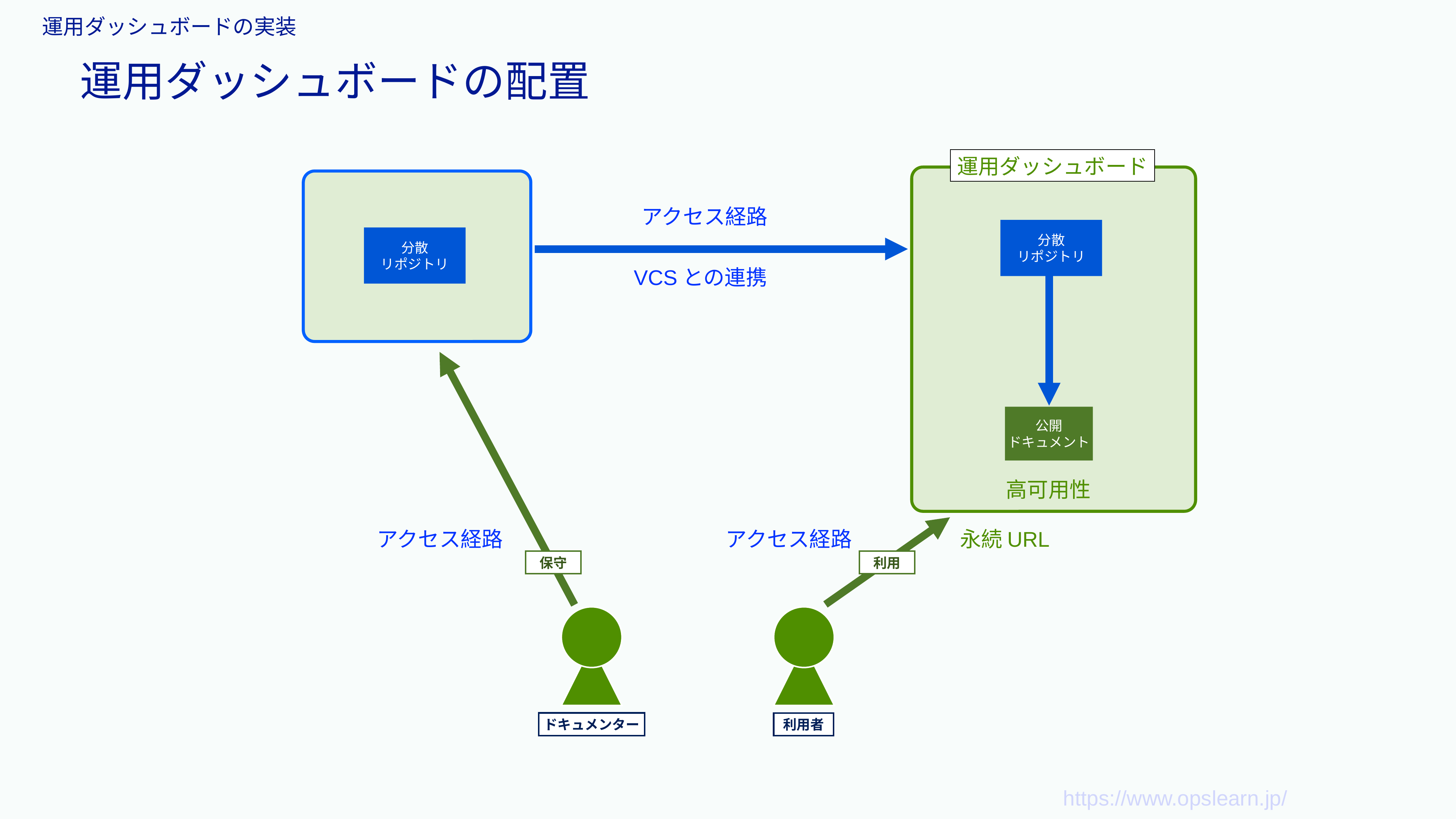

運用ダッシュボードの実装
# 運用ダッシュボードの配置
運用ダッシュボード

アクセス経路
分散
リポジトリ
分散
リポジトリ

VCSとの連携

公開
ドキュメント
高可用性

永続URL
アクセス経路
アクセス経路
保守
利用

ドキュメンター
利用者